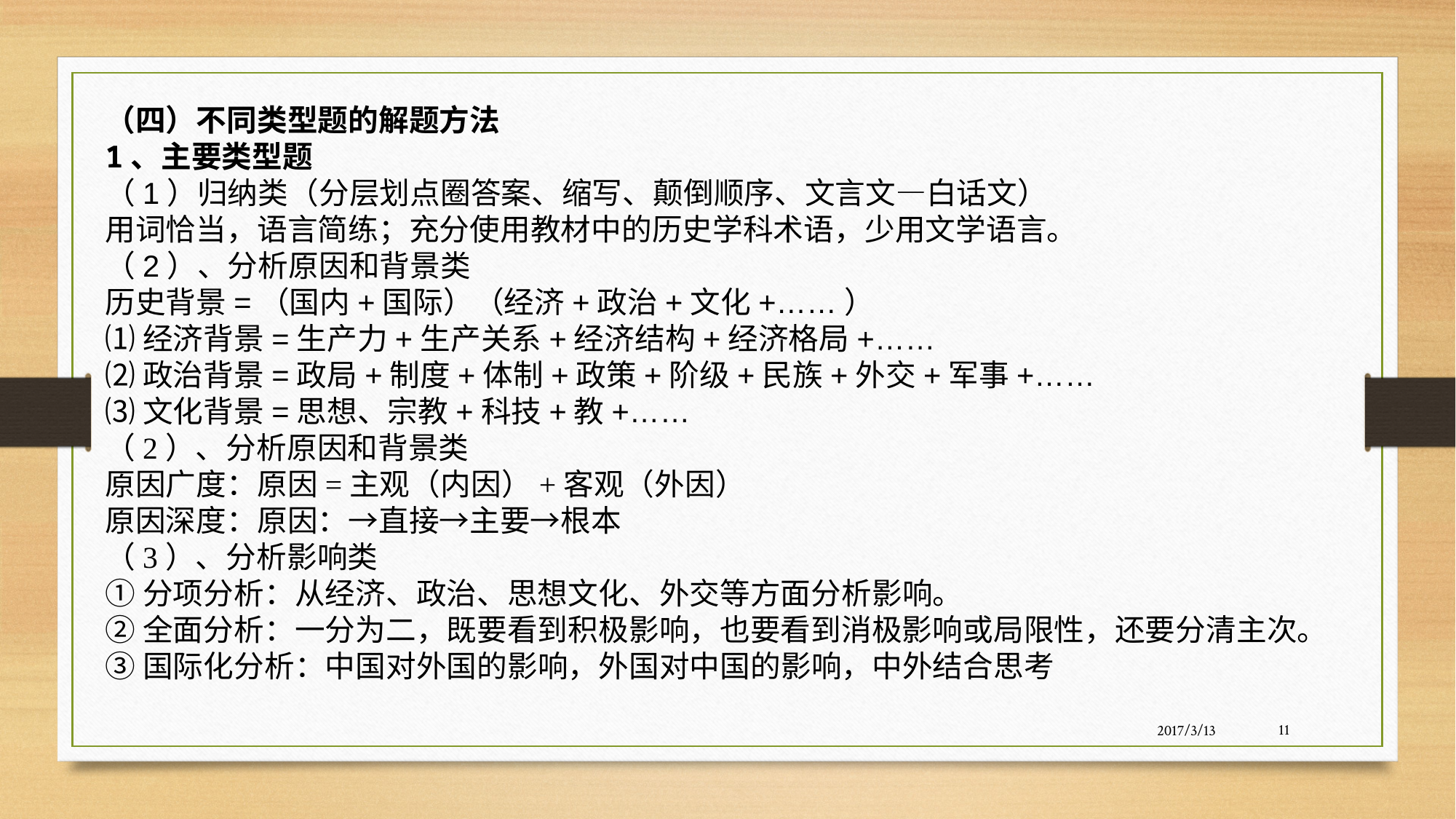

（四）不同类型题的解题方法
1、主要类型题
（1）归纳类（分层划点圈答案、缩写、颠倒顺序、文言文—白话文）
用词恰当，语言简练；充分使用教材中的历史学科术语，少用文学语言。
（2）、分析原因和背景类
历史背景=（国内+国际）（经济+政治+文化+……）
⑴经济背景=生产力+生产关系+经济结构+经济格局+……
⑵政治背景=政局+制度+体制+政策+阶级+民族+外交+军事+……
⑶文化背景=思想、宗教+科技+教+……
（2）、分析原因和背景类
原因广度：原因=主观（内因）+客观（外因）
原因深度：原因：→直接→主要→根本
（3）、分析影响类
①分项分析：从经济、政治、思想文化、外交等方面分析影响。
②全面分析：一分为二，既要看到积极影响，也要看到消极影响或局限性，还要分清主次。
③国际化分析：中国对外国的影响，外国对中国的影响，中外结合思考
2017/3/13
11